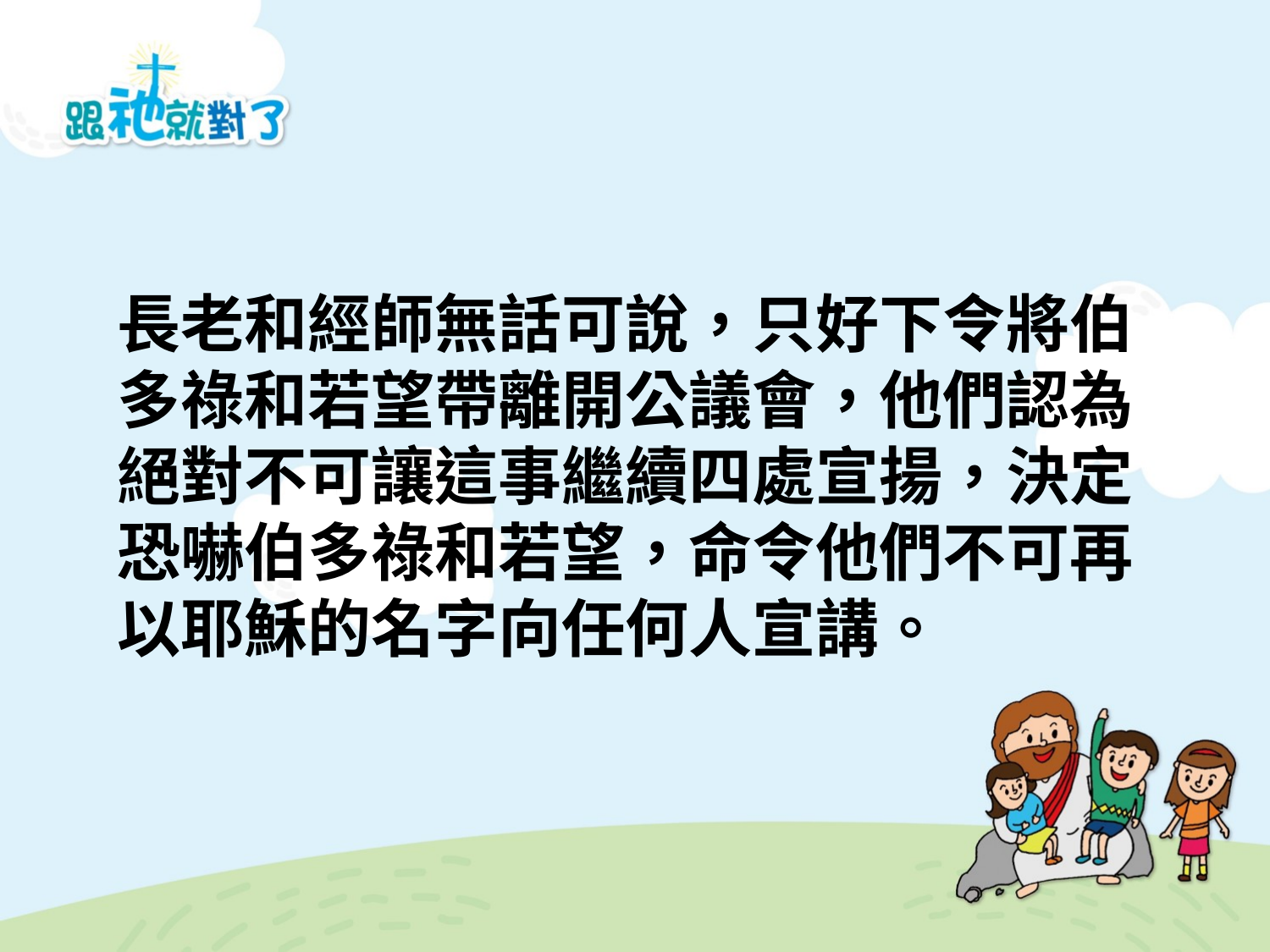

長老和經師無話可說，只好下令將伯多祿和若望帶離開公議會，他們認為絕對不可讓這事繼續四處宣揚，決定恐嚇伯多祿和若望，命令他們不可再以耶穌的名字向任何人宣講。